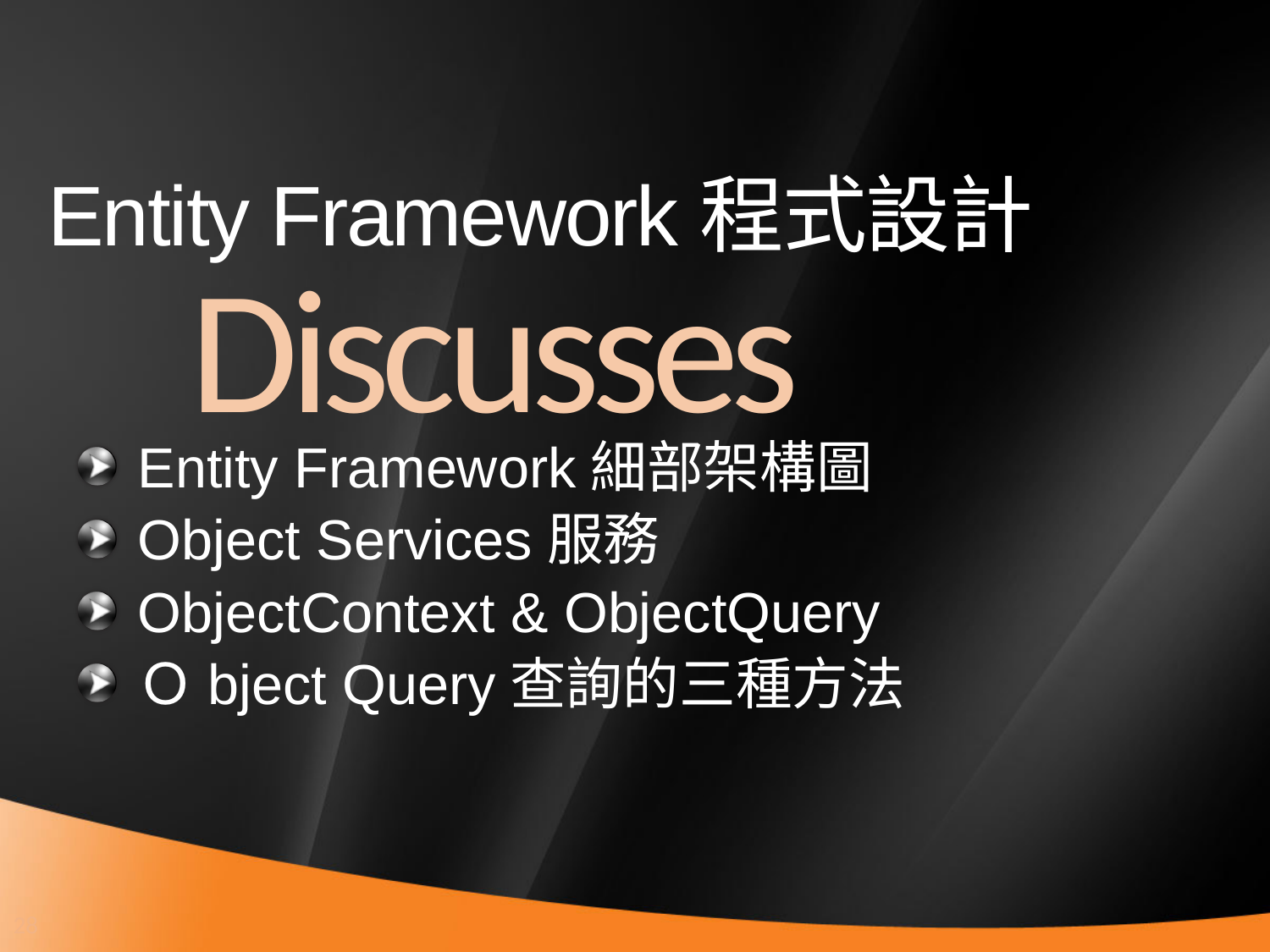

# Entity Framework程式設計
Discusses
Entity Framework細部架構圖
Object Services服務
ObjectContext & ObjectQuery
Ｏbject Query查詢的三種方法